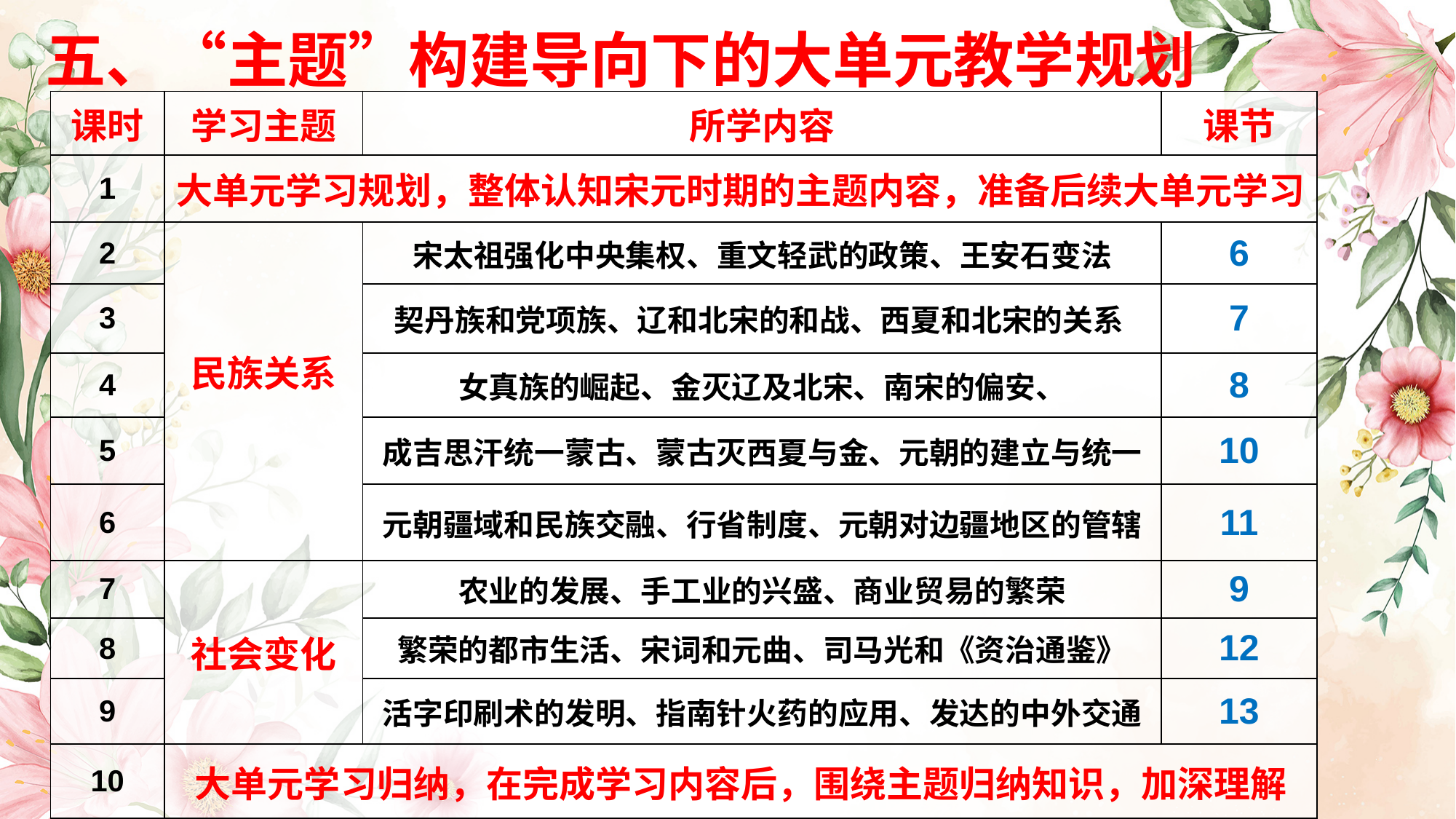

五、“主题”构建导向下的大单元教学规划
| 课时 | 学习主题 | 所学内容 | 课节 |
| --- | --- | --- | --- |
| 1 | 大单元学习规划，整体认知宋元时期的主题内容，准备后续大单元学习 |  |  |
| 2 | 民族关系 | 宋太祖强化中央集权、重文轻武的政策、王安石变法 | 6 |
| 3 |  | 契丹族和党项族、辽和北宋的和战、西夏和北宋的关系 | 7 |
| 4 |  | 女真族的崛起、金灭辽及北宋、南宋的偏安、 | 8 |
| 5 |  | 成吉思汗统一蒙古、蒙古灭西夏与金、元朝的建立与统一 | 10 |
| 6 |  | 元朝疆域和民族交融、行省制度、元朝对边疆地区的管辖 | 11 |
| 7 | 社会变化 | 农业的发展、手工业的兴盛、商业贸易的繁荣 | 9 |
| 8 |  | 繁荣的都市生活、宋词和元曲、司马光和《资治通鉴》 | 12 |
| 9 |  | 活字印刷术的发明、指南针火药的应用、发达的中外交通 | 13 |
| 10 | 大单元学习归纳，在完成学习内容后，围绕主题归纳知识，加深理解 |  |  |